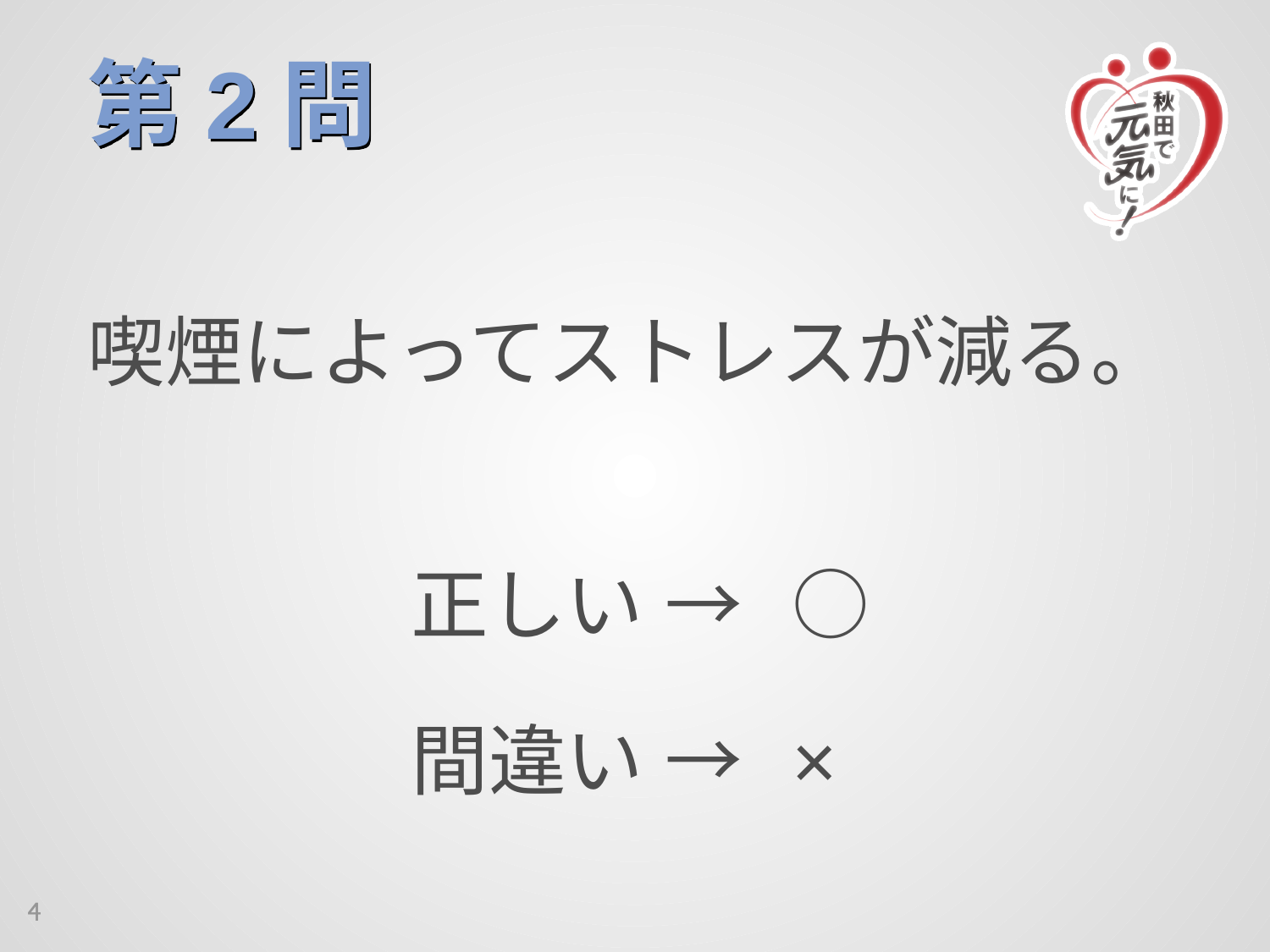

# 第2問
喫煙によってストレスが減る。

正しい	→	○
間違い	→	×
4